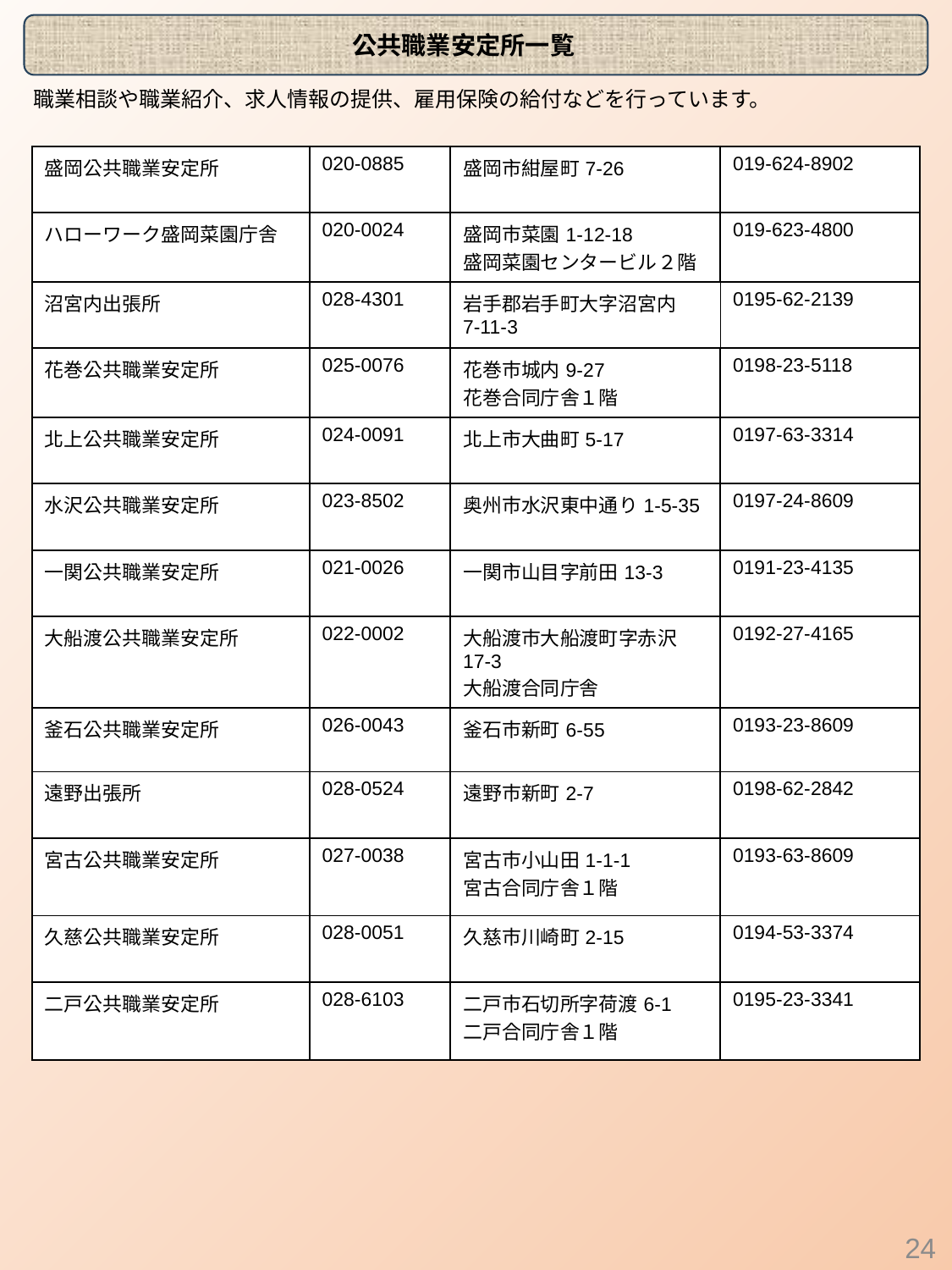

公共職業安定所一覧
　職業相談や職業紹介、求人情報の提供、雇用保険の給付などを行っています。

| 盛岡公共職業安定所 | 020-0885 | 盛岡市紺屋町7-26 | 019-624-8902 |
| --- | --- | --- | --- |
| ハローワーク盛岡菜園庁舎 | 020-0024 | 盛岡市菜園1-12-18 盛岡菜園センタービル２階 | 019-623-4800 |
| 沼宮内出張所 | 028-4301 | 岩手郡岩手町大字沼宮内 7-11-3 | 0195-62-2139 |
| 花巻公共職業安定所 | 025-0076 | 花巻市城内9-27 花巻合同庁舎１階 | 0198-23-5118 |
| 北上公共職業安定所 | 024-0091 | 北上市大曲町5-17 | 0197-63-3314 |
| 水沢公共職業安定所 | 023-8502 | 奥州市水沢東中通り1-5-35 | 0197-24-8609 |
| 一関公共職業安定所 | 021-0026 | 一関市山目字前田13-3 | 0191-23-4135 |
| 大船渡公共職業安定所 | 022-0002 | 大船渡市大船渡町字赤沢17-3 大船渡合同庁舎 | 0192-27-4165 |
| 釜石公共職業安定所 | 026-0043 | 釜石市新町6-55 | 0193-23-8609 |
| 遠野出張所 | 028-0524 | 遠野市新町2-7 | 0198-62-2842 |
| 宮古公共職業安定所 | 027-0038 | 宮古市小山田1-1-1 宮古合同庁舎１階 | 0193-63-8609 |
| 久慈公共職業安定所 | 028-0051 | 久慈市川崎町2-15 | 0194-53-3374 |
| 二戸公共職業安定所 | 028-6103 | 二戸市石切所字荷渡6-1 二戸合同庁舎１階 | 0195-23-3341 |

24